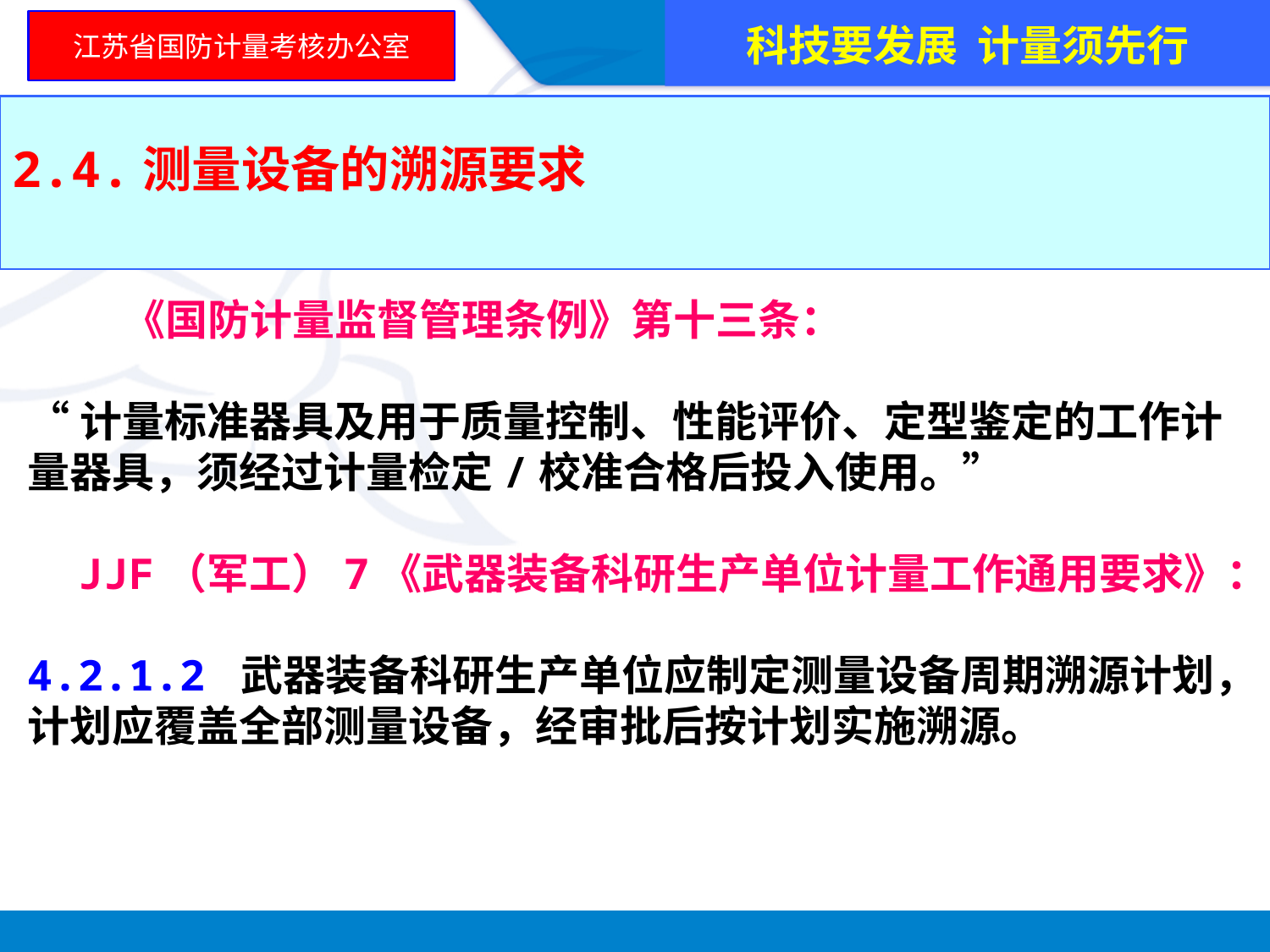

科技要发展  计量须先行
江苏省国防计量考核办公室
2.4.测量设备的溯源要求

         《国防计量监督管理条例》第十三条：

“计量标准器具及用于质量控制、性能评价、定型鉴定的工作计量器具，须经过计量检定/校准合格后投入使用。”

  JJF（军工）7《武器装备科研生产单位计量工作通用要求》：

4.2.1.2 武器装备科研生产单位应制定测量设备周期溯源计划，计划应覆盖全部测量设备，经审批后按计划实施溯源。